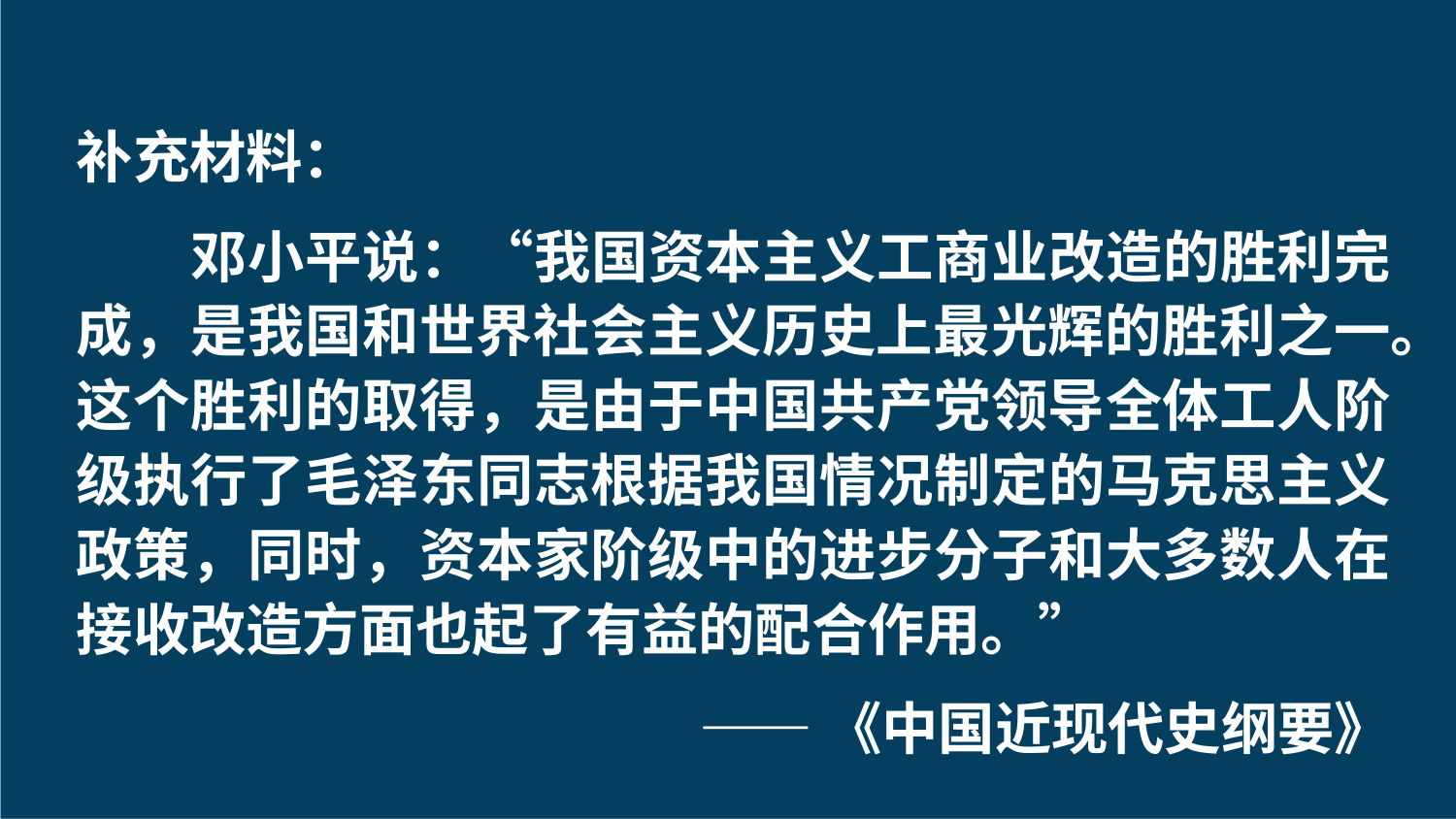

补充材料：
　　邓小平说：“我国资本主义工商业改造的胜利完成，是我国和世界社会主义历史上最光辉的胜利之一。这个胜利的取得，是由于中国共产党领导全体工人阶级执行了毛泽东同志根据我国情况制定的马克思主义政策，同时，资本家阶级中的进步分子和大多数人在接收改造方面也起了有益的配合作用。”
——《中国近现代史纲要》